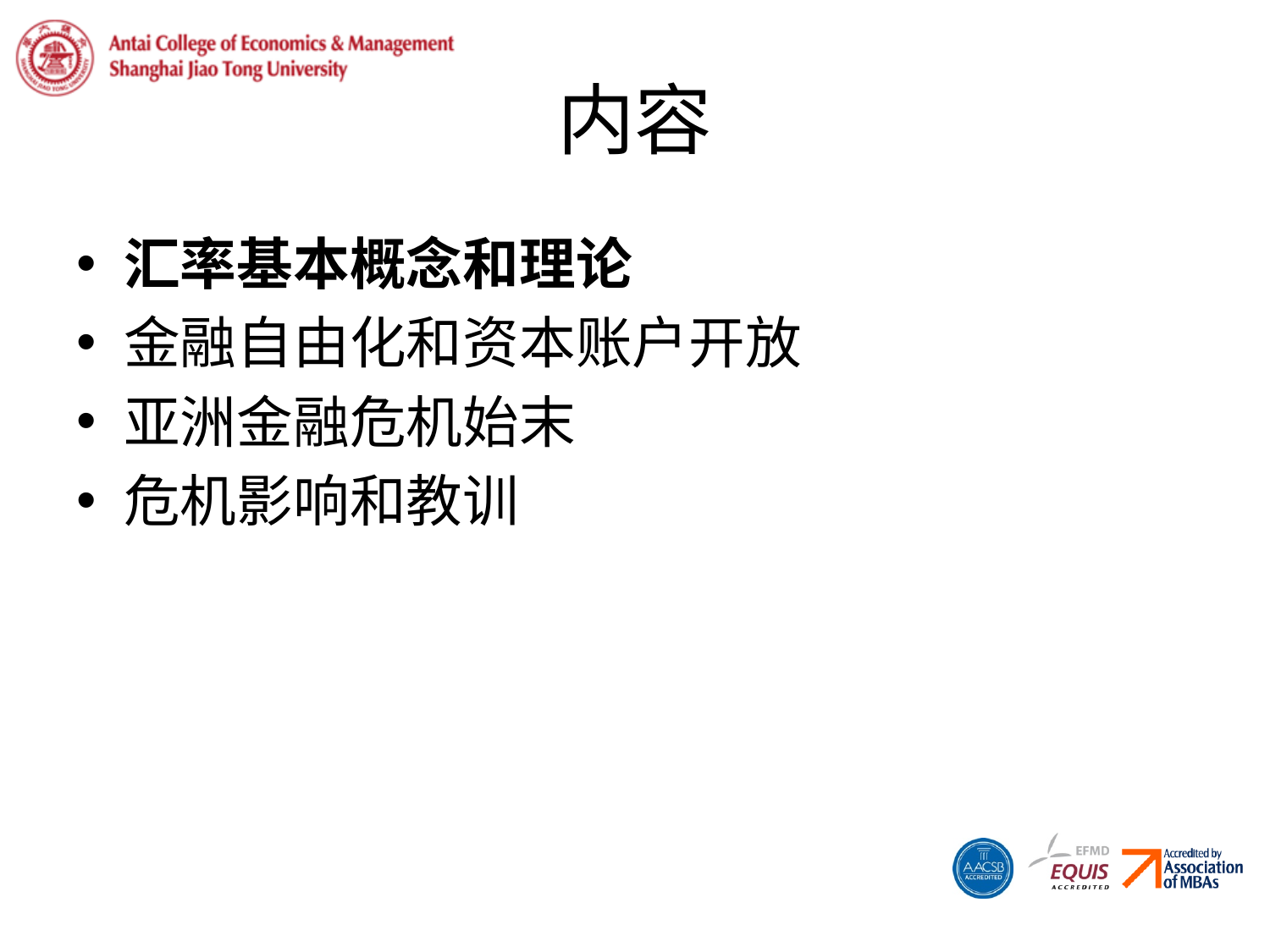

# 内容
汇率基本概念和理论
金融自由化和资本账户开放
亚洲金融危机始末
危机影响和教训